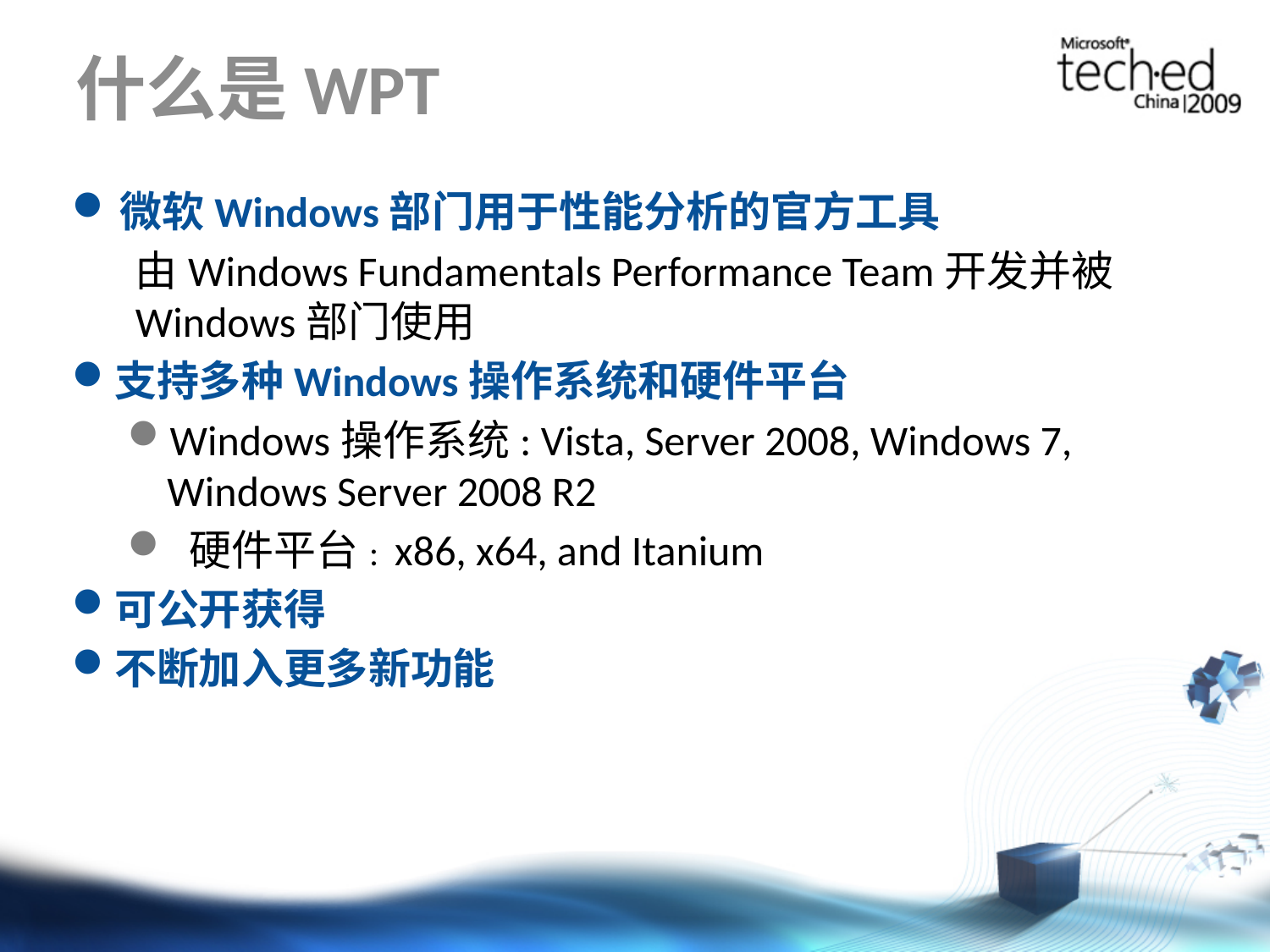

# 什么是WPT
微软Windows部门用于性能分析的官方工具
由Windows Fundamentals Performance Team开发并被Windows部门使用
支持多种Windows操作系统和硬件平台
Windows操作系统: Vista, Server 2008, Windows 7,
Windows Server 2008 R2
 硬件平台:  x86, x64, and Itanium
可公开获得
不断加入更多新功能